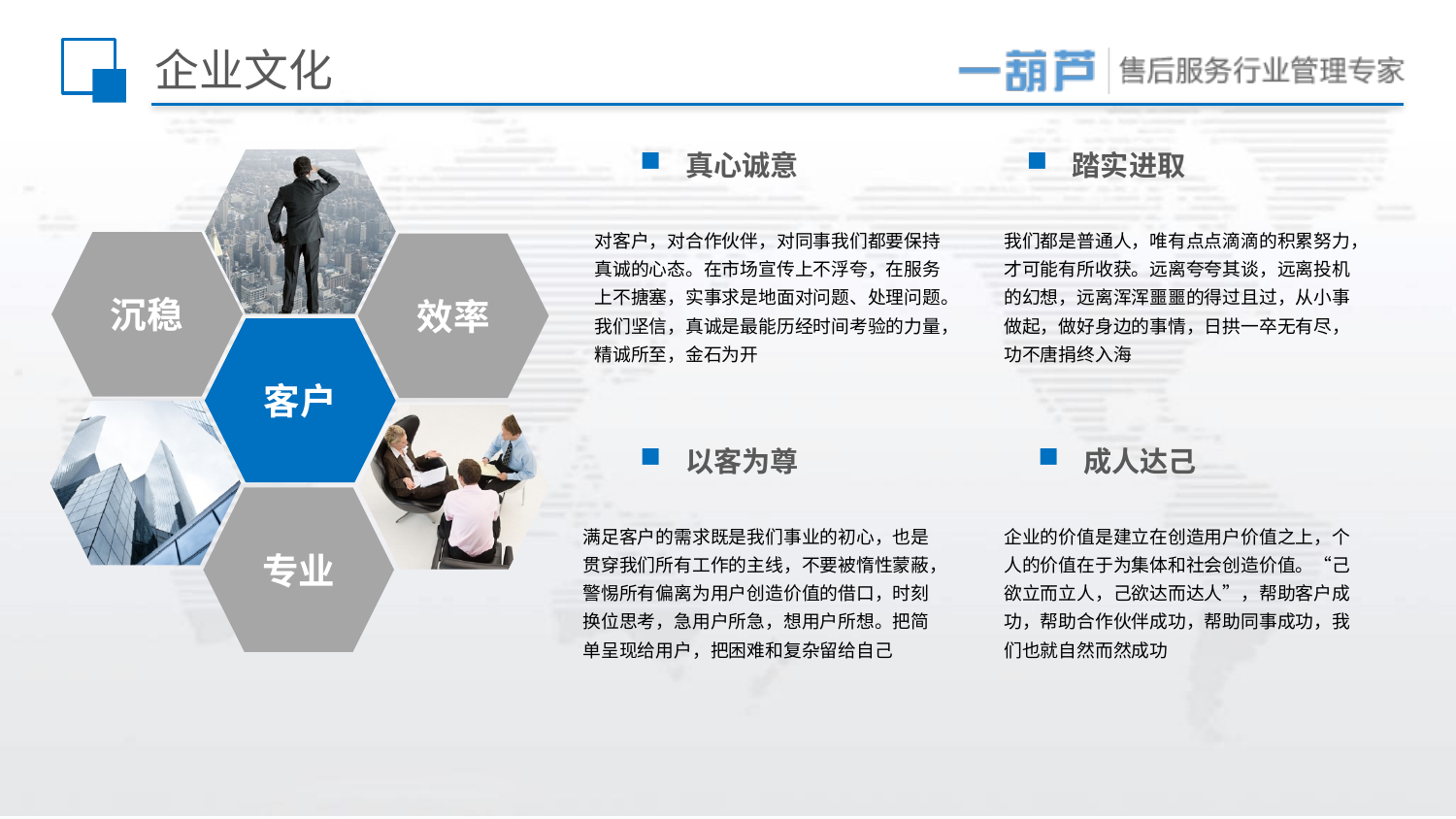

# 企业文化
真心诚意
踏实进取

对客户，对合作伙伴，对同事我们都要保持真诚的心态。在市场宣传上不浮夸，在服务上不搪塞，实事求是地面对问题、处理问题。我们坚信，真诚是最能历经时间考验的力量，精诚所至，金石为开
我们都是普通人，唯有点点滴滴的积累努力，才可能有所收获。远离夸夸其谈，远离投机的幻想，远离浑浑噩噩的得过且过，从小事做起，做好身边的事情，日拱一卒无有尽，功不唐捐终入海
沉稳
效率
客户

以客为尊
成人达己
专业
满足客户的需求既是我们事业的初心，也是贯穿我们所有工作的主线，不要被惰性蒙蔽，警惕所有偏离为用户创造价值的借口，时刻换位思考，急用户所急，想用户所想。把简单呈现给用户，把困难和复杂留给自己
企业的价值是建立在创造用户价值之上，个人的价值在于为集体和社会创造价值。“己欲立而立人，己欲达而达人”，帮助客户成功，帮助合作伙伴成功，帮助同事成功，我们也就自然而然成功